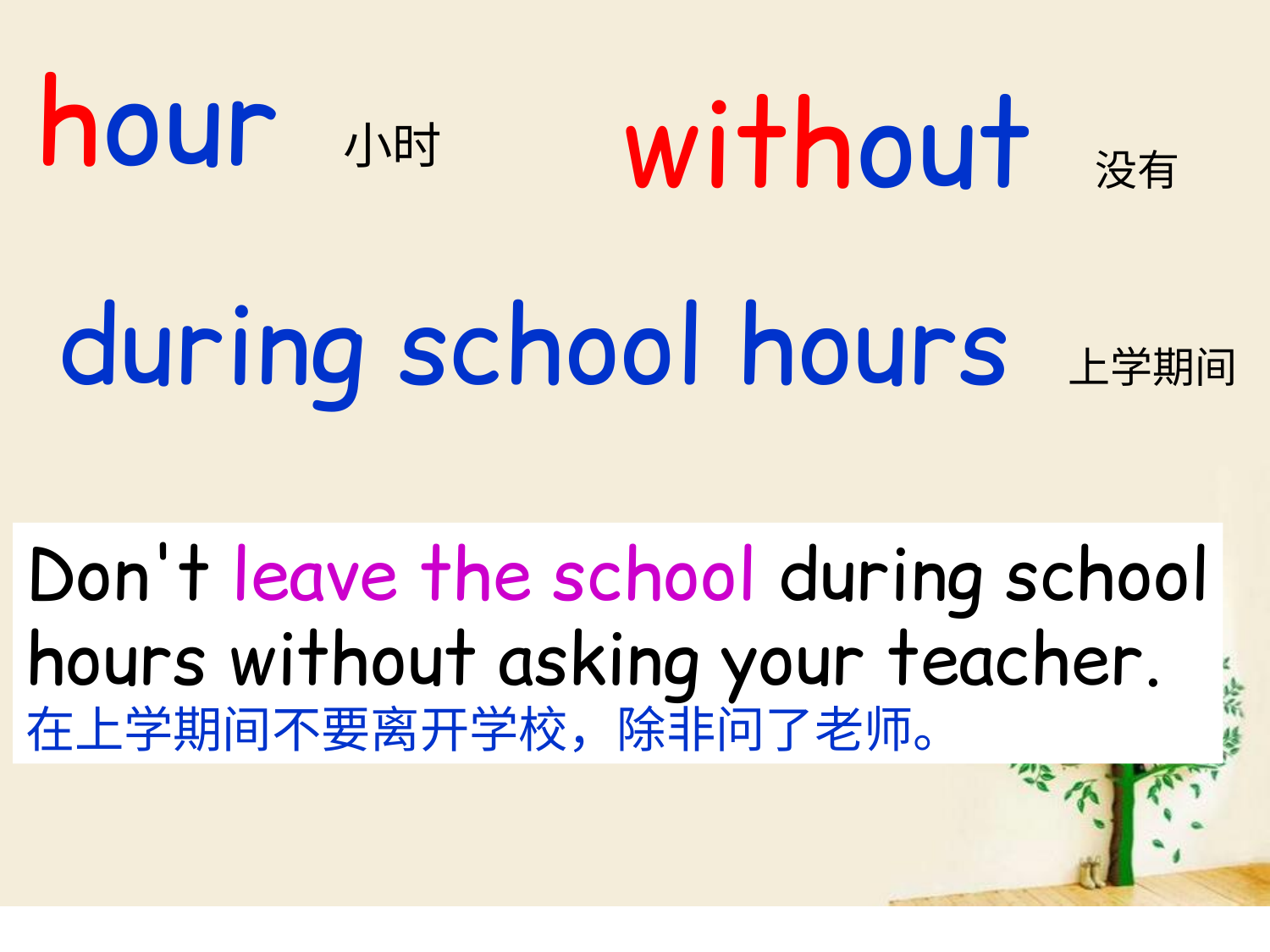

hour 小时
without 没有
during school hours 上学期间
Don't leave the school during school
hours without asking your teacher.
在上学期间不要离开学校，除非问了老师。